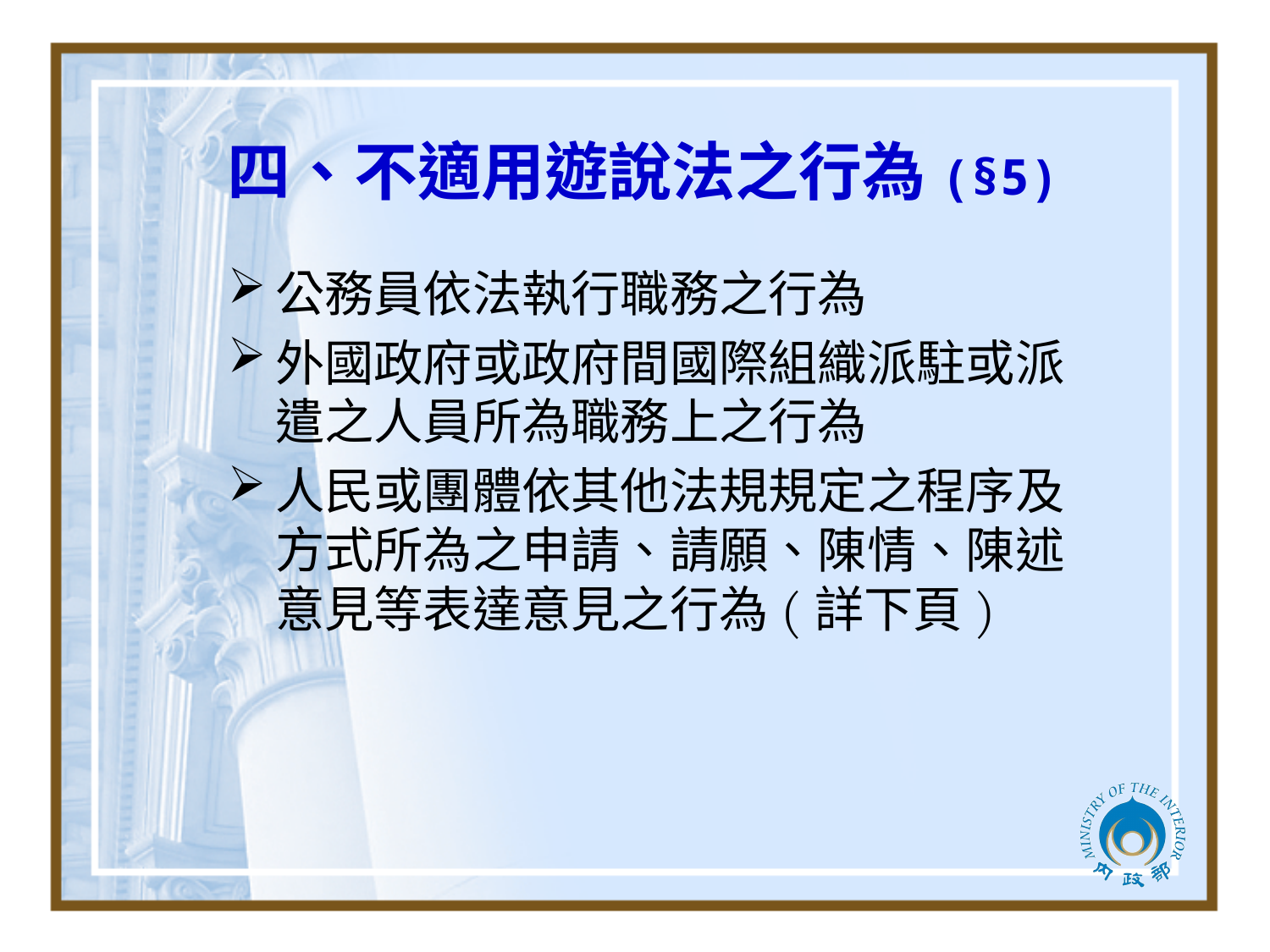

# 四、不適用遊說法之行為(§5)
公務員依法執行職務之行為
外國政府或政府間國際組織派駐或派遣之人員所為職務上之行為
人民或團體依其他法規規定之程序及方式所為之申請、請願、陳情、陳述意見等表達意見之行為(詳下頁)